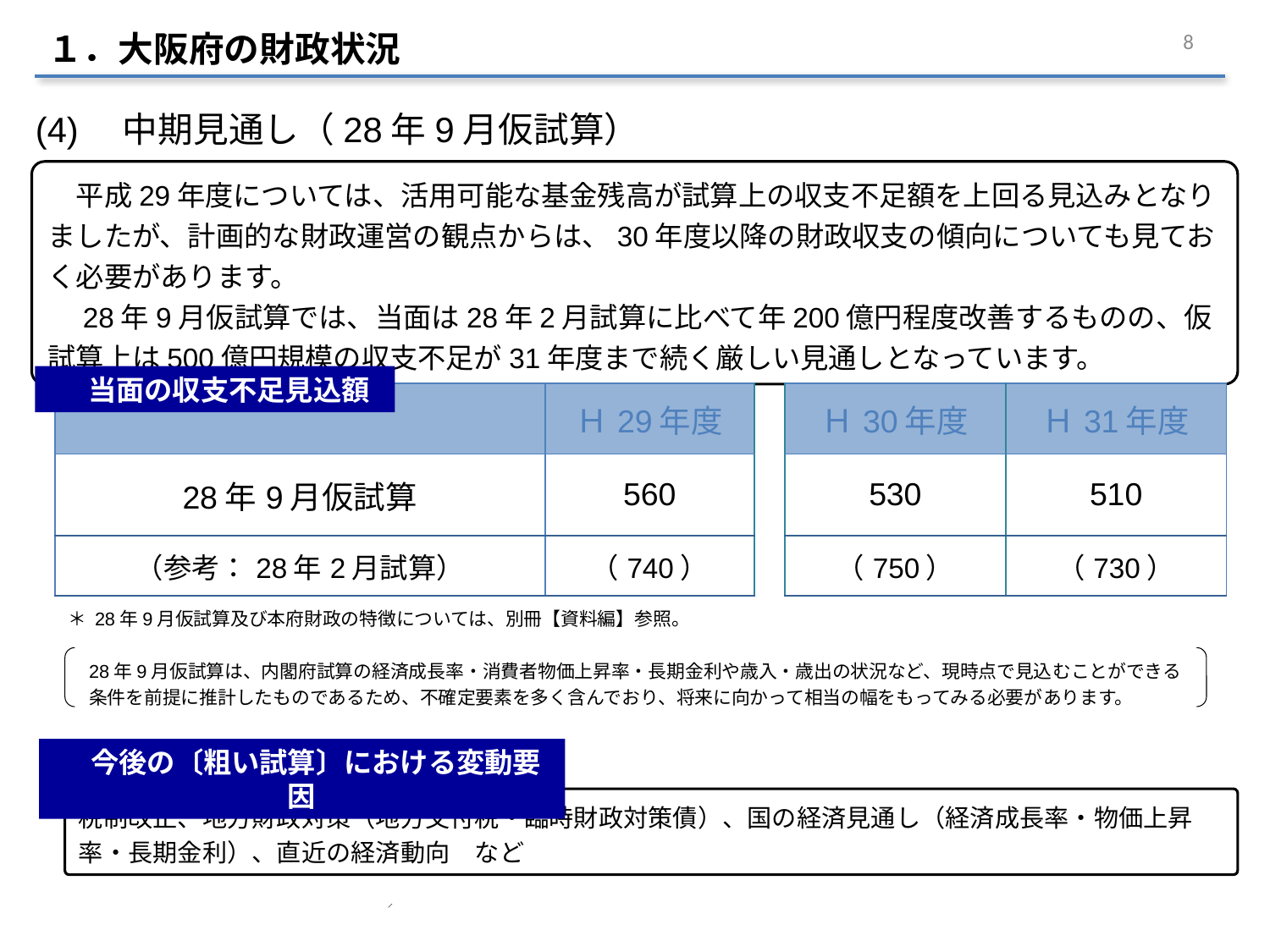

8
１．大阪府の財政状況
(4)　中期見通し（28年9月仮試算）
　平成29年度については、活用可能な基金残高が試算上の収支不足額を上回る見込みとなりましたが、計画的な財政運営の観点からは、30年度以降の財政収支の傾向についても見ておく必要があります。
　28年9月仮試算では、当面は28年2月試算に比べて年200億円程度改善するものの、仮試算上は500億円規模の収支不足が31年度まで続く厳しい見通しとなっています。
　当面の収支不足見込額
|  | Ｈ29年度 |  | Ｈ30年度 | Ｈ31年度 |
| --- | --- | --- | --- | --- |
| 28年9月仮試算 | 560 |  | 530 | 510 |
| （参考：28年2月試算） | （740） |  | （750） | （730） |
＊ 28年9月仮試算及び本府財政の特徴については、別冊【資料編】参照。

28年9月仮試算は、内閣府試算の経済成長率・消費者物価上昇率・長期金利や歳入・歳出の状況など、現時点で見込むことができる条件を前提に推計したものであるため、不確定要素を多く含んでおり、将来に向かって相当の幅をもってみる必要があります。
　今後の〔粗い試算〕における変動要因
税制改正、地方財政対策（地方交付税・臨時財政対策債）、国の経済見通し（経済成長率・物価上昇率・長期金利）、直近の経済動向　など